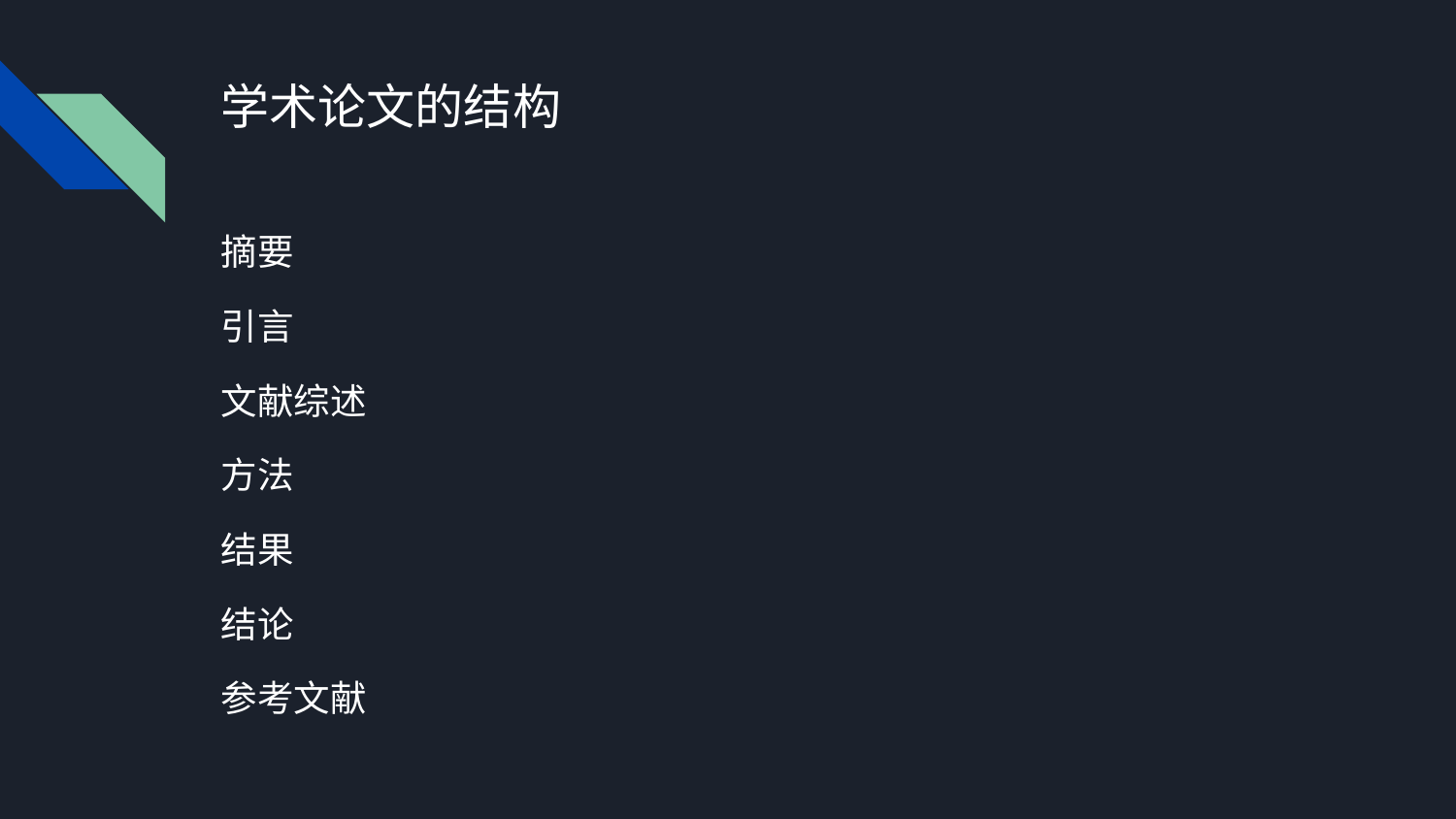

# 学术论文的结构
摘要
引言
文献综述
方法
结果
结论
参考文献